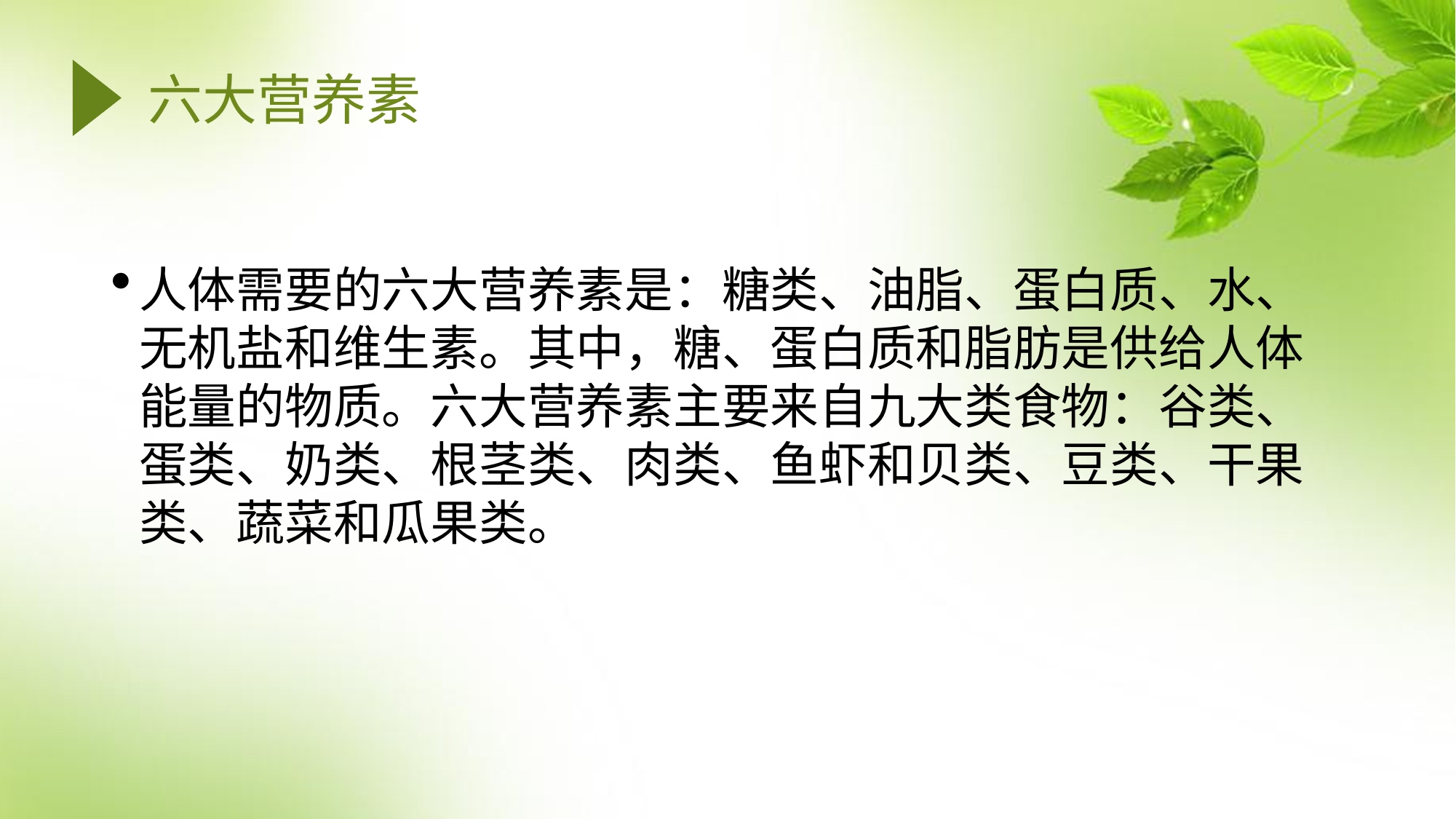

# 六大营养素
人体需要的六大营养素是：糖类、油脂、蛋白质、水、无机盐和维生素。其中，糖、蛋白质和脂肪是供给人体能量的物质。六大营养素主要来自九大类食物：谷类、蛋类、奶类、根茎类、肉类、鱼虾和贝类、豆类、干果类、蔬菜和瓜果类。